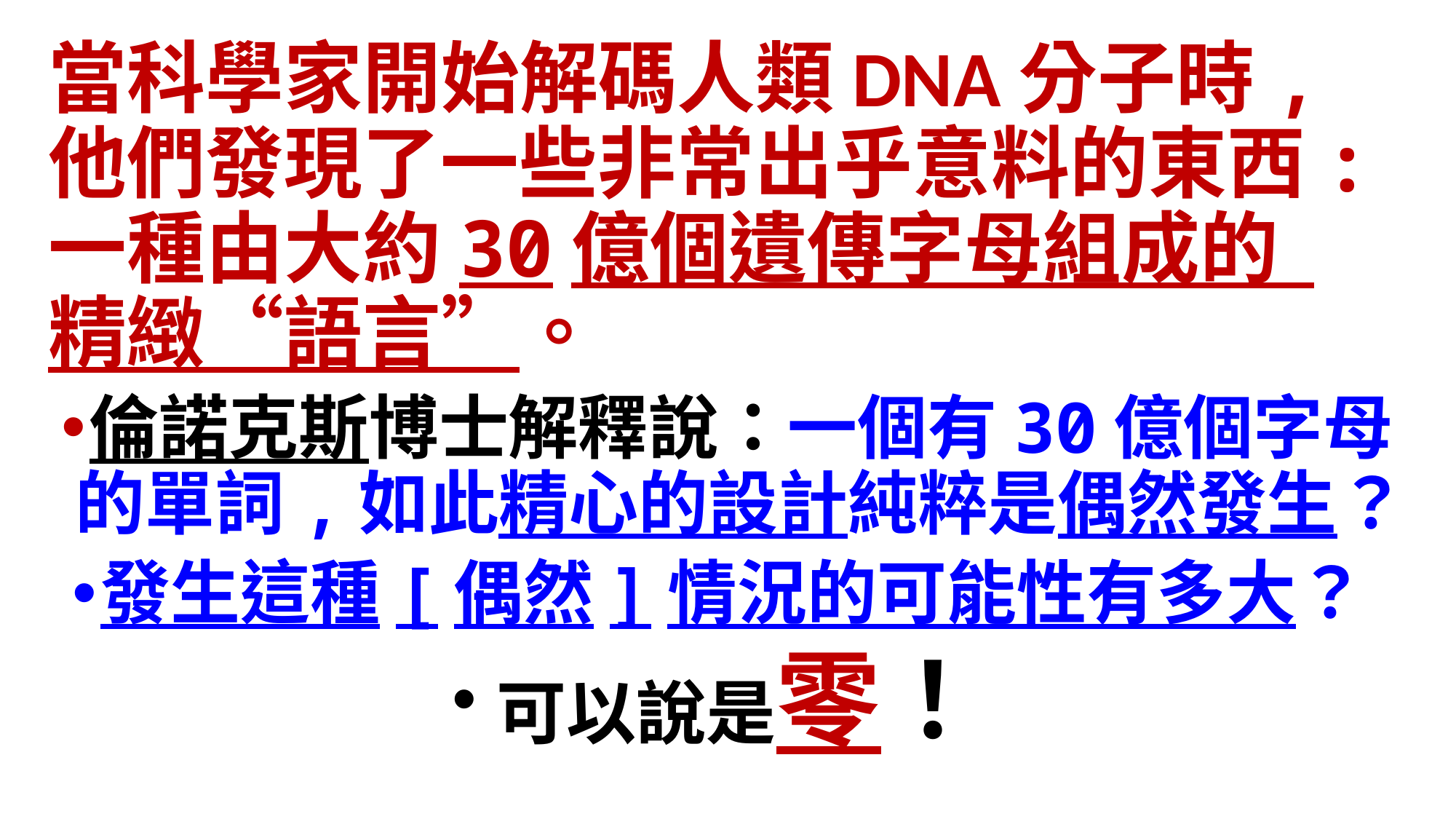

當科學家開始解碼人類DNA分子時,他們發現了一些非常出乎意料的東西:一種由大約30億個遺傳字母組成的   精緻“語言”。
倫諾克斯博士解釋說：一個有30億個字母的單詞,如此精心的設計純粹是偶然發生？
發生這種[偶然]情況的可能性有多大？
可以說是零！
#